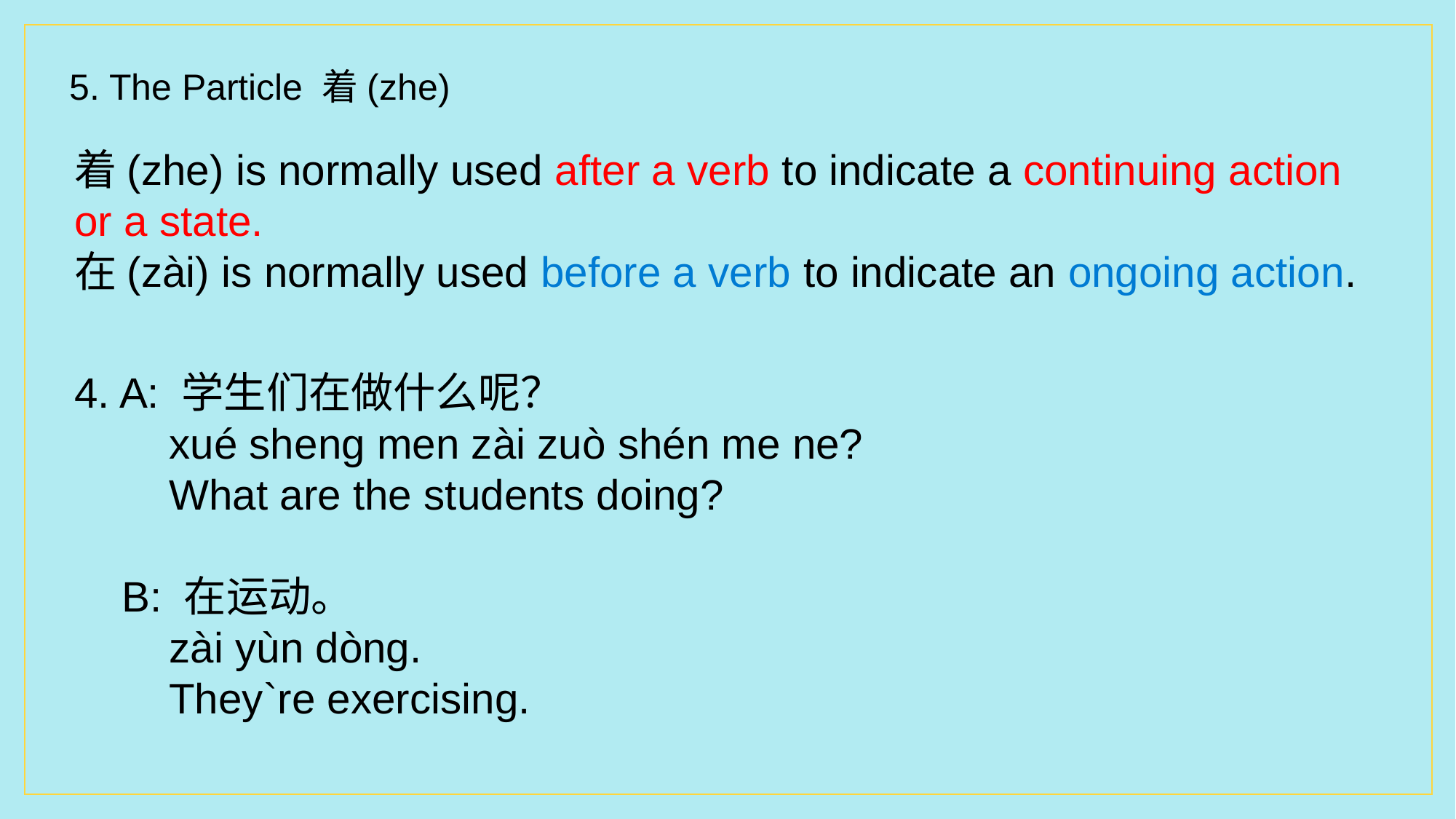

5. The Particle 着(zhe)
着(zhe) is normally used after a verb to indicate a continuing action or a state.
在(zài) is normally used before a verb to indicate an ongoing action.
4. A: 学生们在做什么呢？
        xué sheng men zài zuò shén me ne?
        What are the students doing?

    B: 在运动。
        zài yùn dòng.
        They`re exercising.